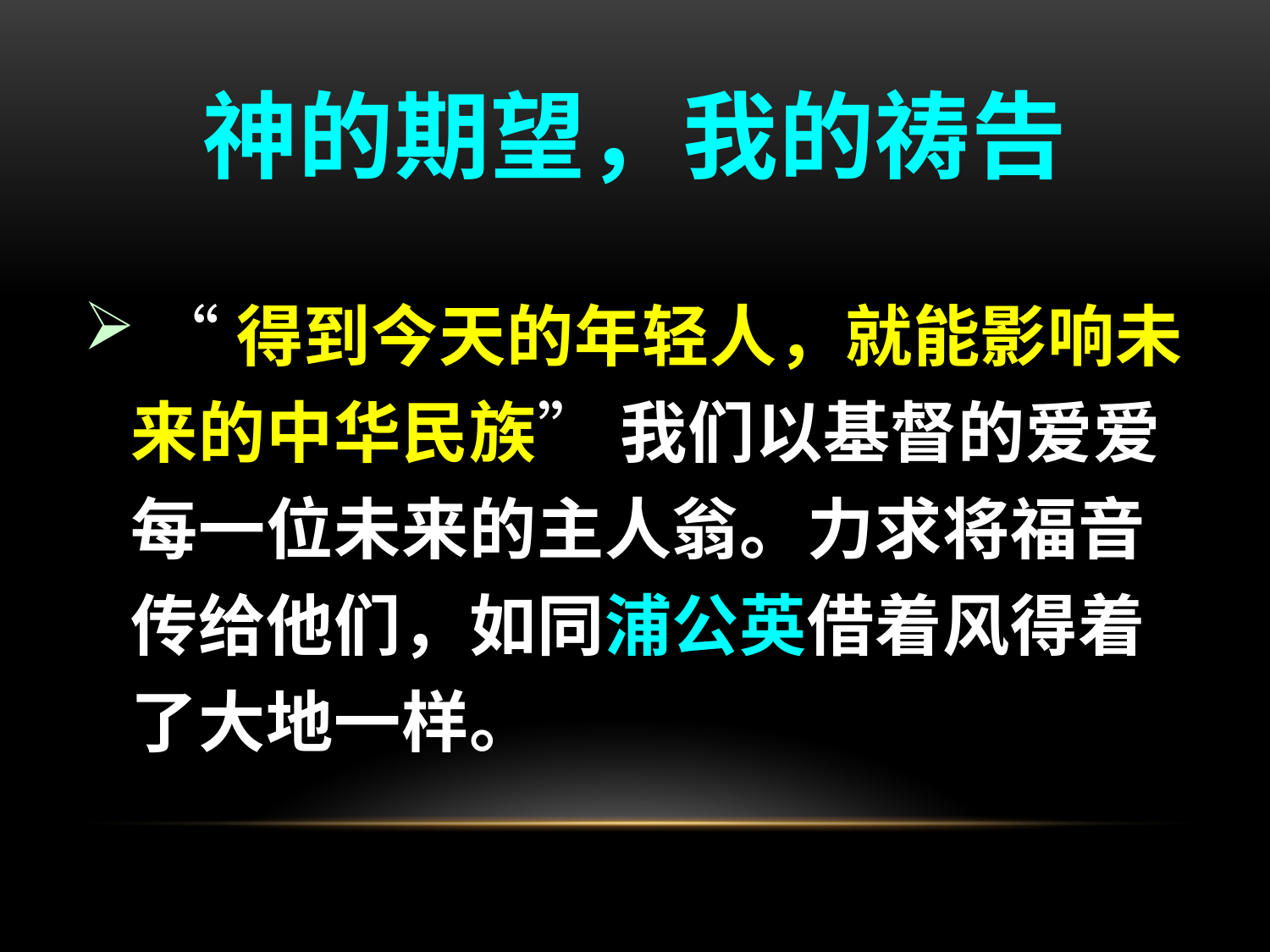

# 神的期望，我的祷告
 “得到今天的年轻人，就能影响未来的中华民族” 我们以基督的爱爱每一位未来的主人翁。力求将福音传给他们，如同浦公英借着风得着了大地一样。